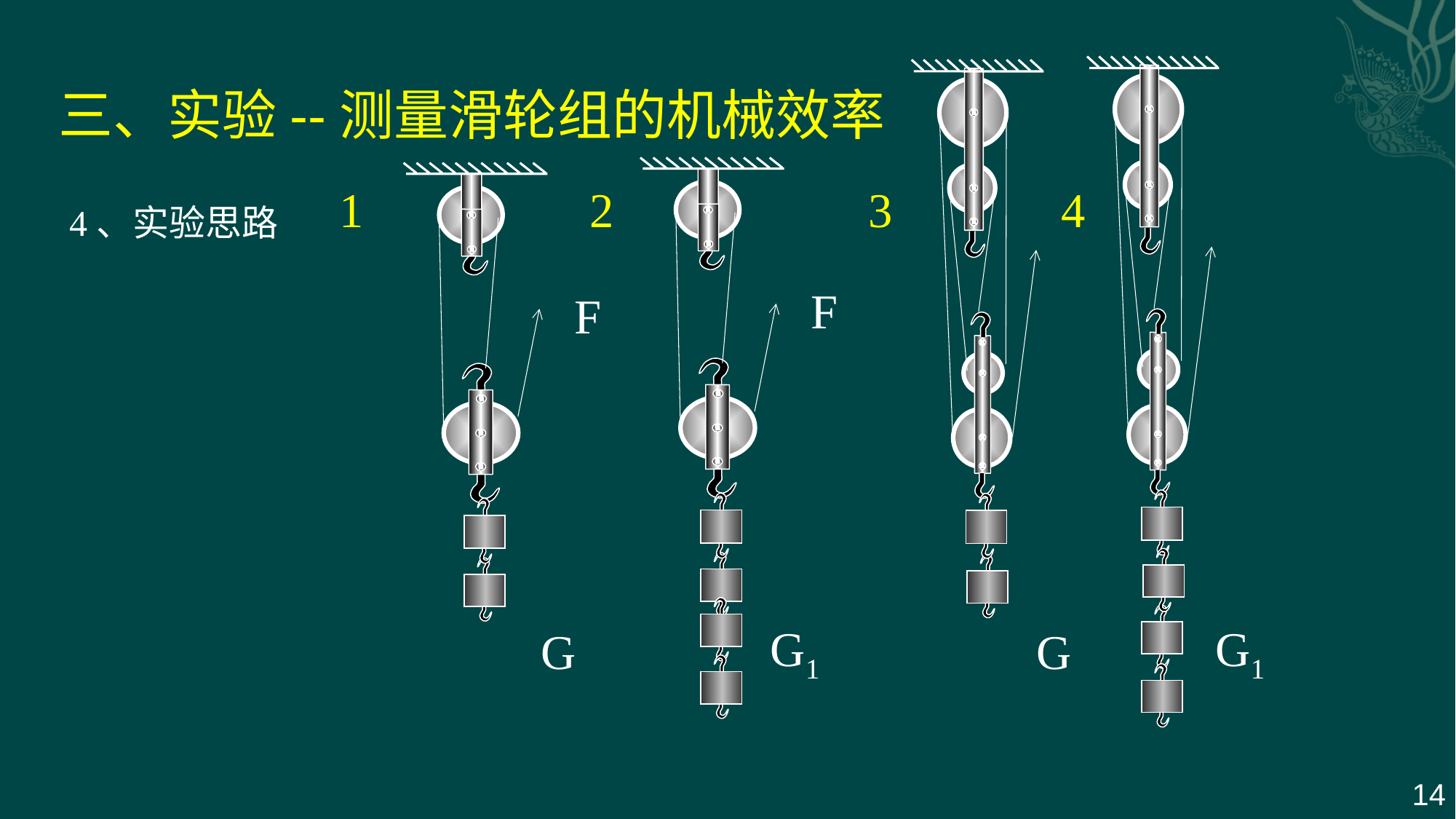

三、实验--测量滑轮组的机械效率

1
2
3
4
4、实验思路
F
F

G
G

G1
G1

14